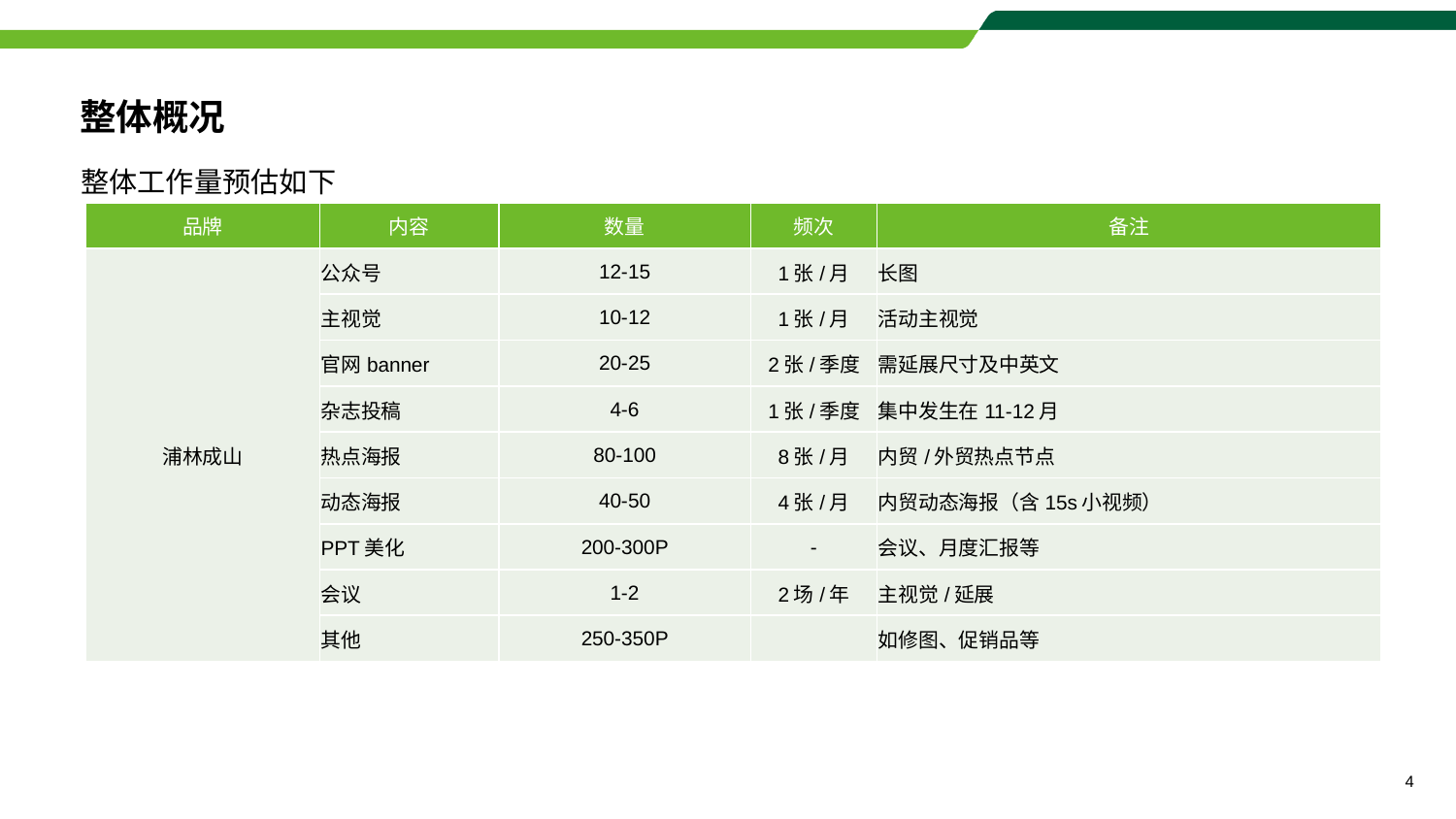

整体概况
整体工作量预估如下
| 品牌 | 内容 | 数量 | 频次 | 备注 |
| --- | --- | --- | --- | --- |
| 浦林成山 | 公众号 | 12-15 | 1张/月 | 长图 |
|  | 主视觉 | 10-12 | 1张/月 | 活动主视觉 |
|  | 官网banner | 20-25 | 2张/季度 | 需延展尺寸及中英文 |
|  | 杂志投稿 | 4-6 | 1张/季度 | 集中发生在11-12月 |
|  | 热点海报 | 80-100 | 8张/月 | 内贸/外贸热点节点 |
|  | 动态海报 | 40-50 | 4张/月 | 内贸动态海报（含15s小视频） |
|  | PPT美化 | 200-300P | - | 会议、月度汇报等 |
|  | 会议 | 1-2 | 2场/年 | 主视觉/延展 |
|  | 其他 | 250-350P |  | 如修图、促销品等 |
4